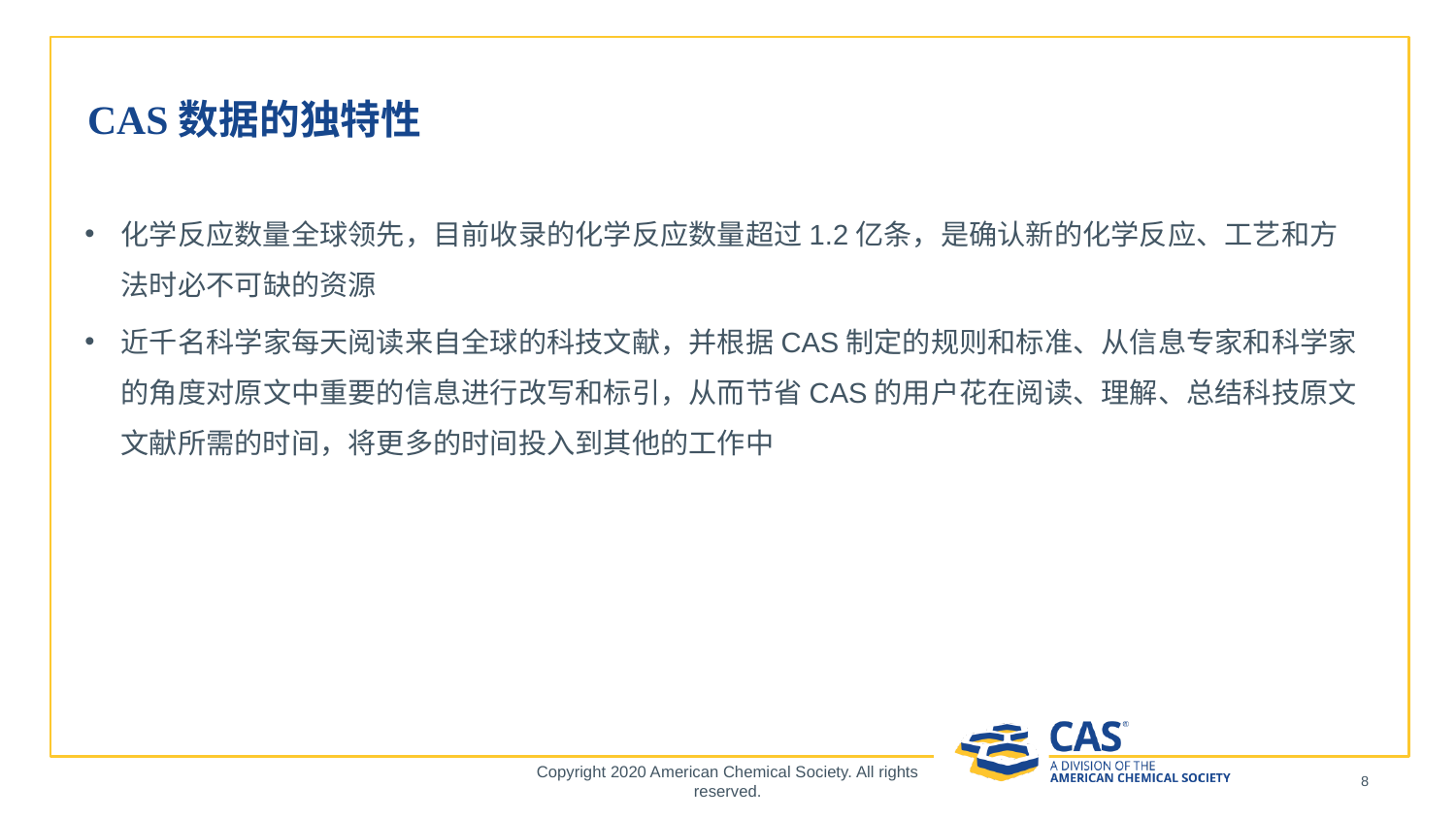

# CAS数据的独特性
化学反应数量全球领先，目前收录的化学反应数量超过1.2亿条，是确认新的化学反应、工艺和方法时必不可缺的资源
近千名科学家每天阅读来自全球的科技文献，并根据CAS制定的规则和标准、从信息专家和科学家的角度对原文中重要的信息进行改写和标引，从而节省CAS的用户花在阅读、理解、总结科技原文文献所需的时间，将更多的时间投入到其他的工作中
Copyright 2020 American Chemical Society. All rights reserved.
8